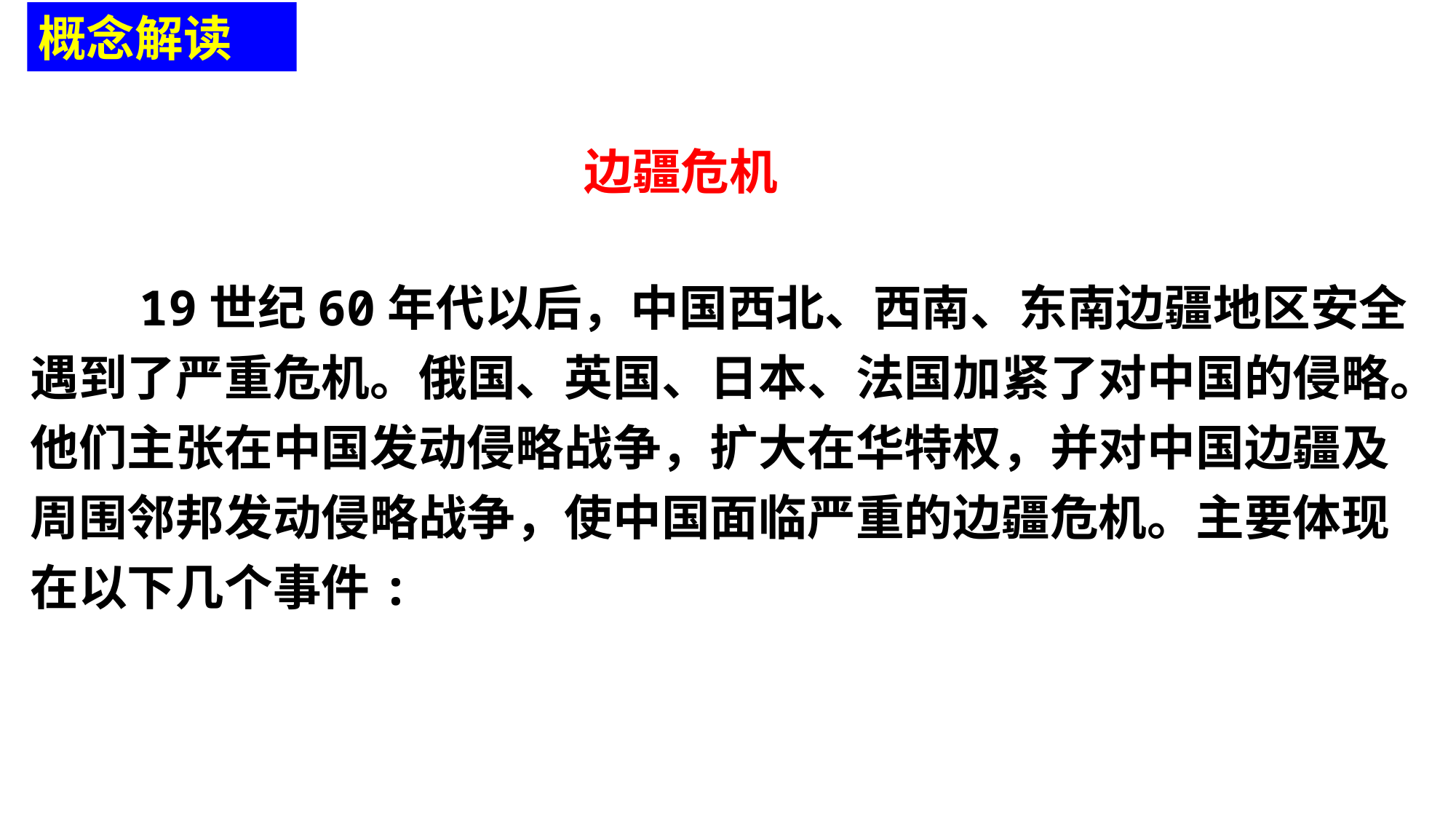

概念解读
边疆危机
    19世纪60年代以后，中国西北、西南、东南边疆地区安全遇到了严重危机。俄国、英国、日本、法国加紧了对中国的侵略。他们主张在中国发动侵略战争，扩大在华特权，并对中国边疆及周围邻邦发动侵略战争，使中国面临严重的边疆危机。主要体现在以下几个事件: